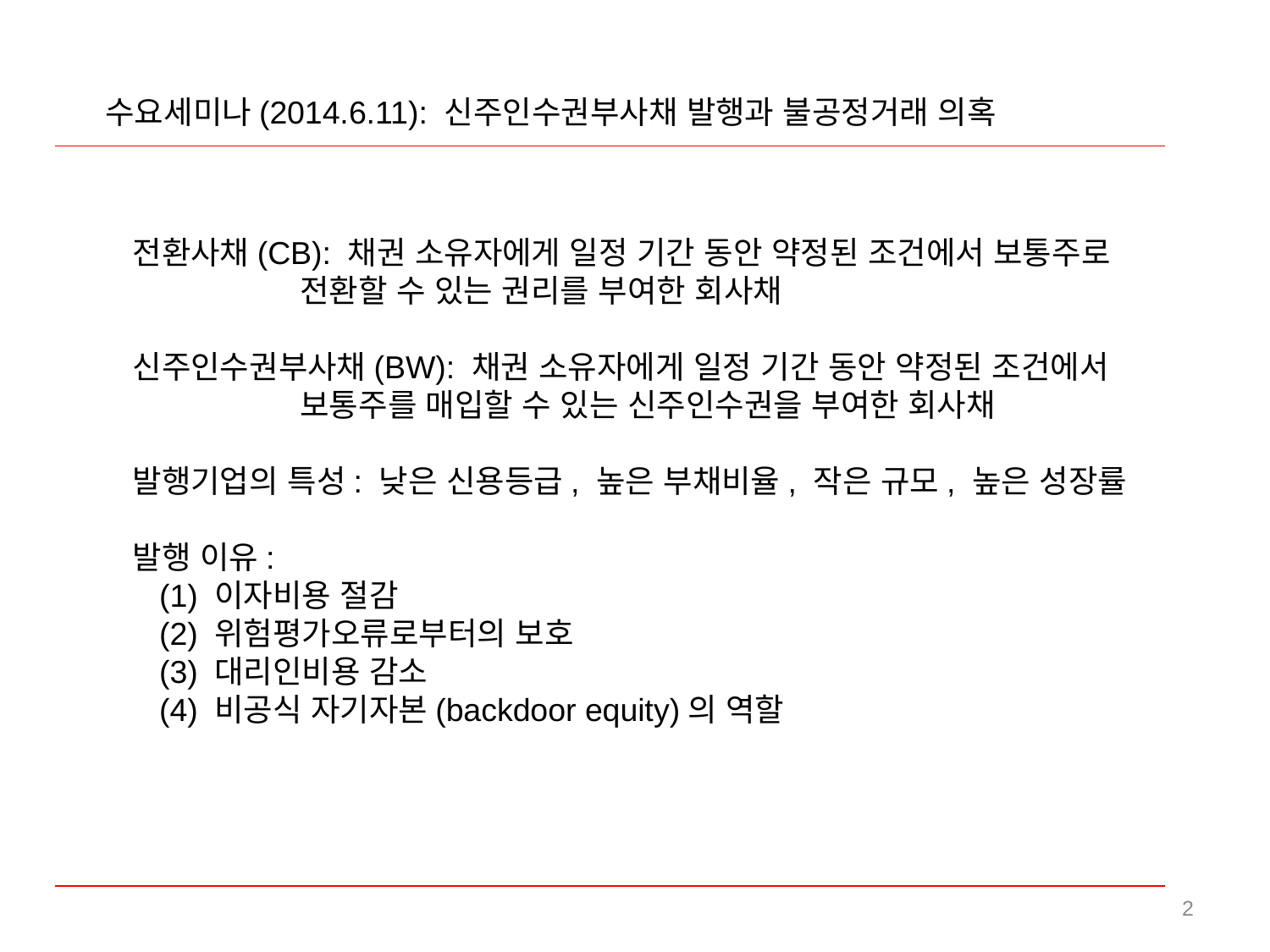

수요세미나(2014.6.11): 신주인수권부사채 발행과 불공정거래 의혹
전환사채(CB): 채권 소유자에게 일정 기간 동안 약정된 조건에서 보통주로
                  전환할 수 있는 권리를 부여한 회사채

신주인수권부사채(BW): 채권 소유자에게 일정 기간 동안 약정된 조건에서
                  보통주를 매입할 수 있는 신주인수권을 부여한 회사채

발행기업의 특성: 낮은 신용등급, 높은 부채비율, 작은 규모, 높은 성장률

발행 이유:
   (1) 이자비용 절감
   (2) 위험평가오류로부터의 보호
   (3) 대리인비용 감소
   (4) 비공식 자기자본(backdoor equity)의 역할

2